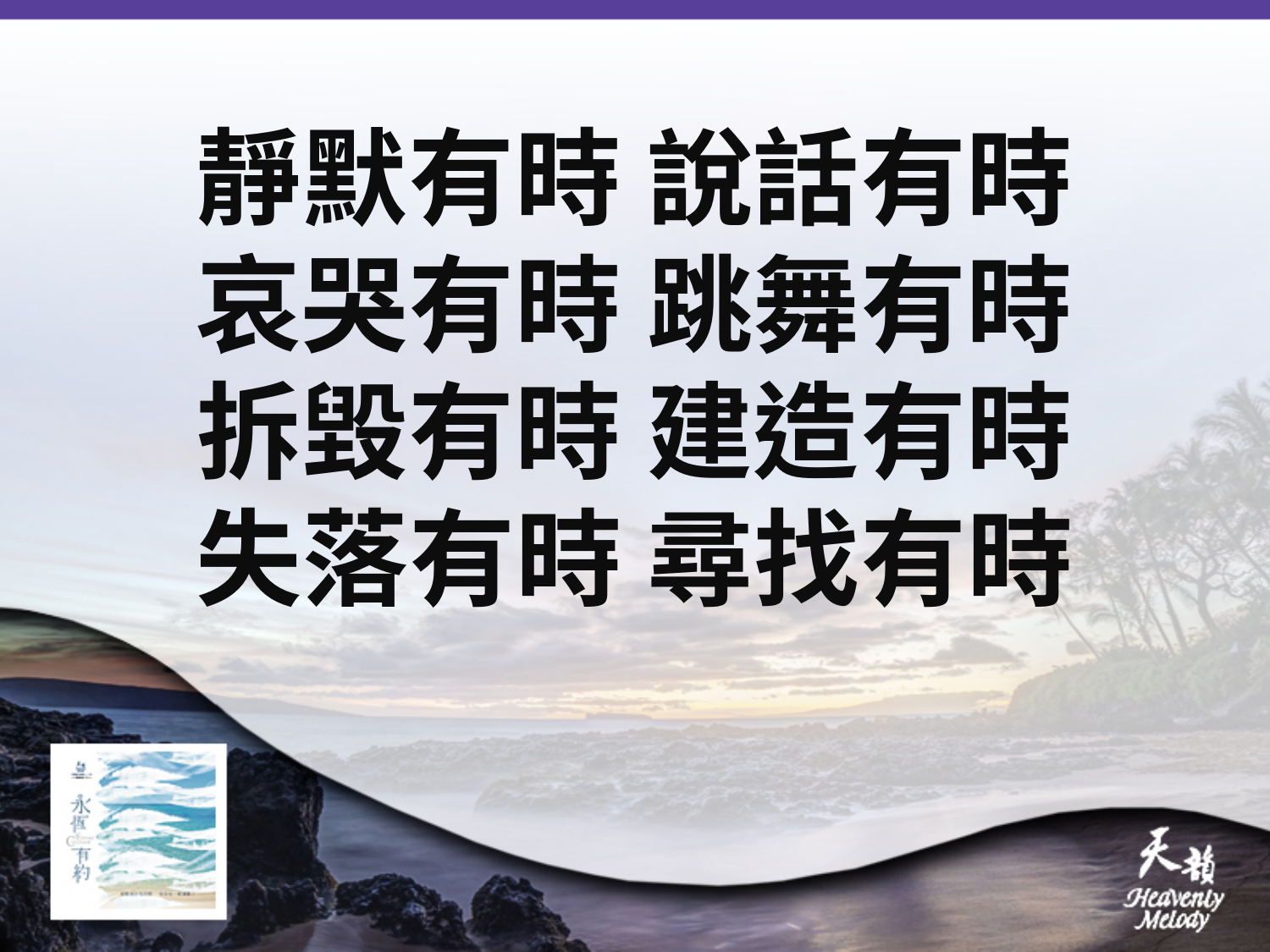

# 靜默有時 說話有時 哀哭有時 跳舞有時 拆毀有時 建造有時 失落有時 尋找有時